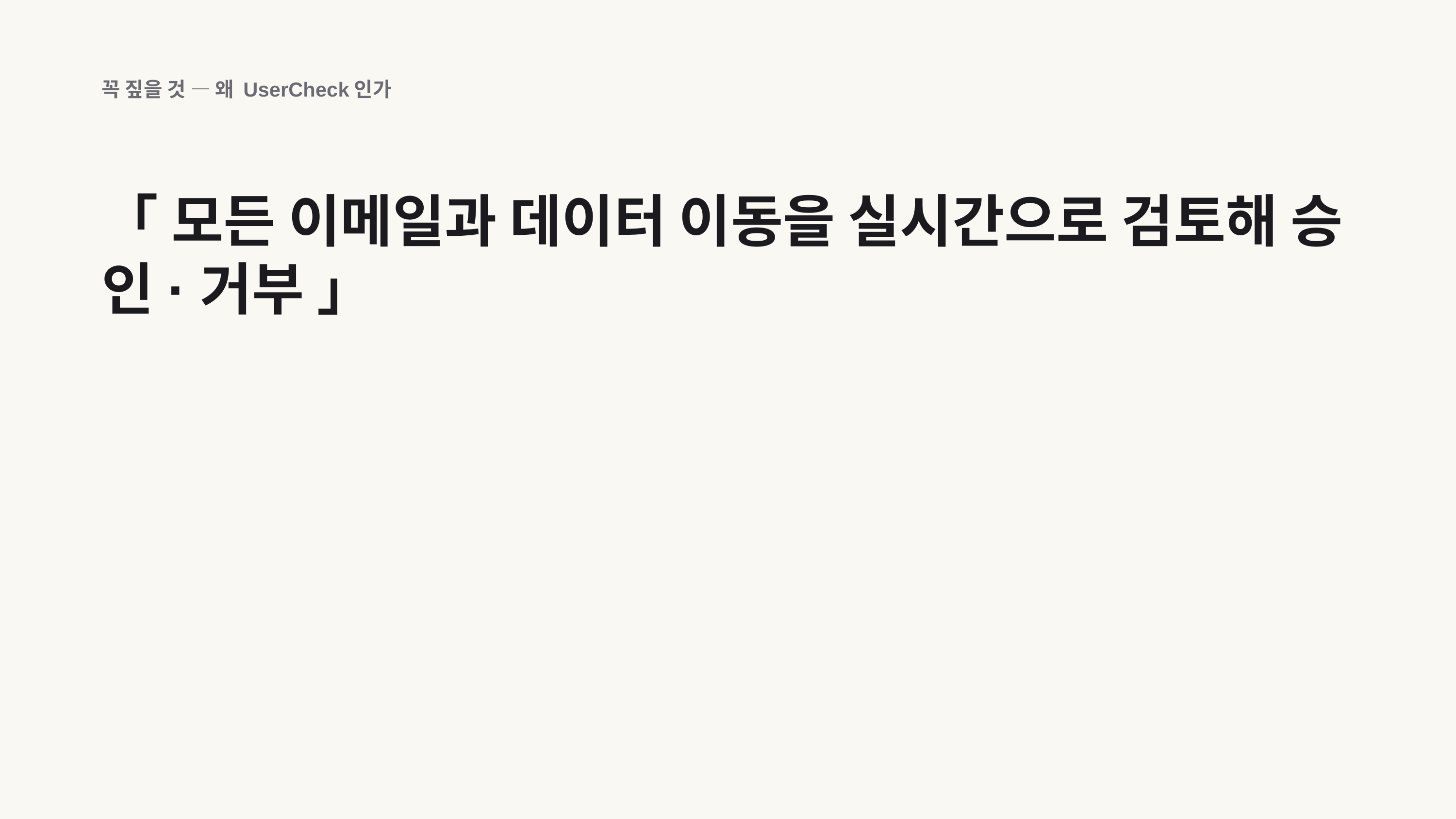

꼭 짚을 것 — 왜 UserCheck인가
「 모든 이메일과 데이터 이동을 실시간으로 검토해 승인·거부 」